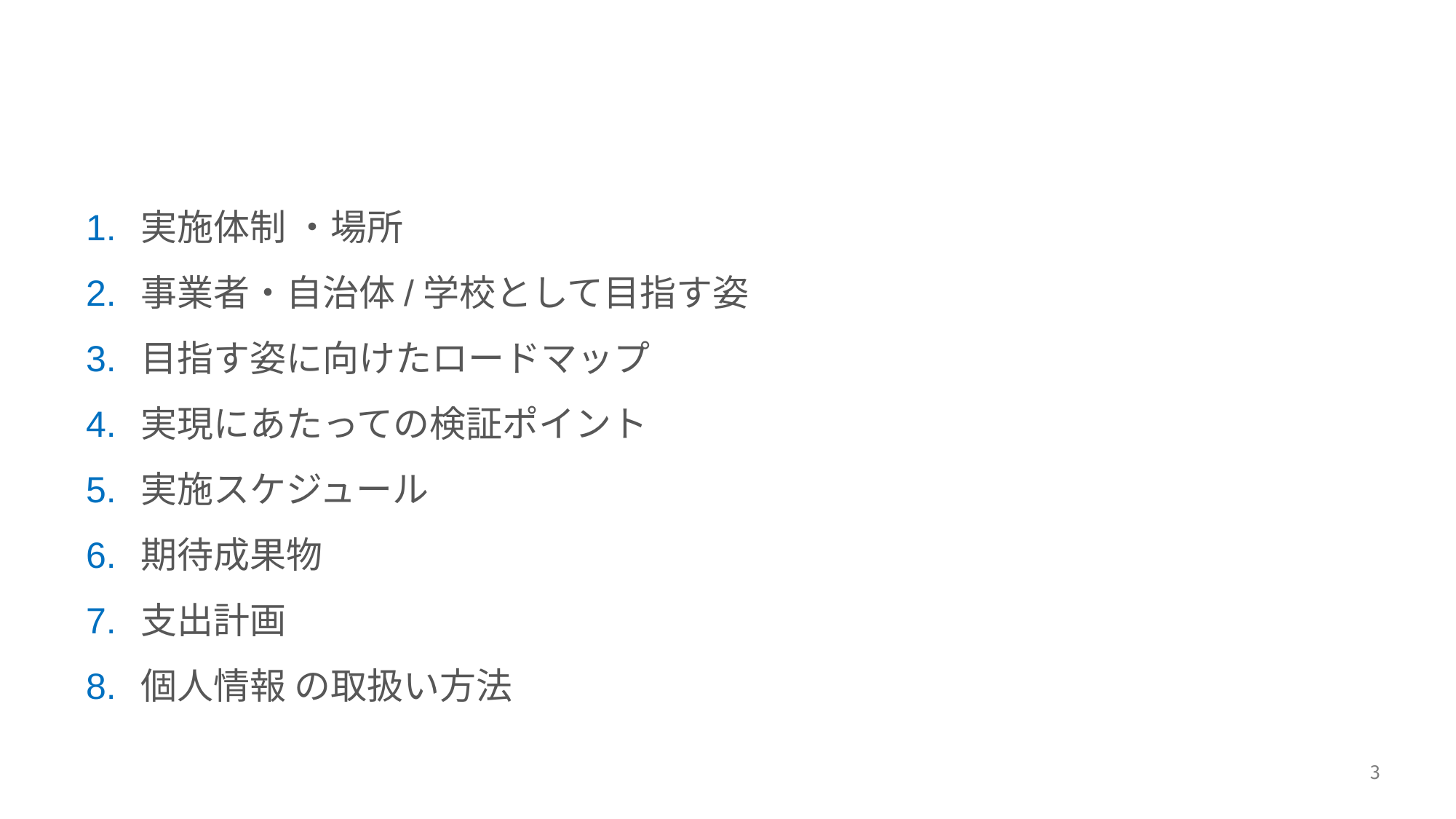

# 目次
実施体制 ・場所
事業者・自治体/学校として目指す姿
目指す姿に向けたロードマップ
実現にあたっての検証ポイント
実施スケジュール
期待成果物
支出計画
個人情報 の取扱い方法